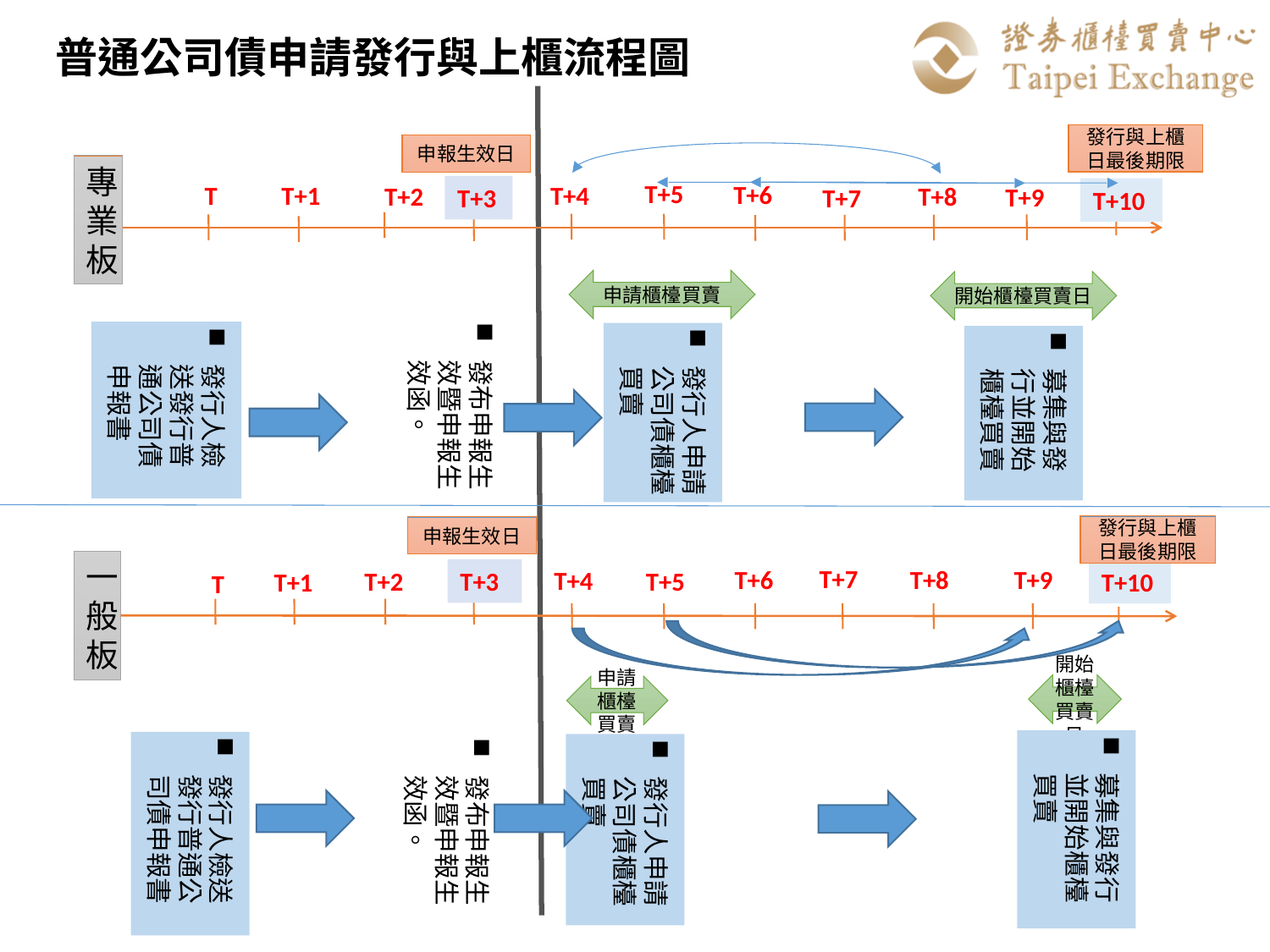

# 普通公司債申請發行與上櫃流程圖
發行與上櫃日最後期限
申報生效日
專業板
T+5
T+6
T+4
T
T+1
T+8
T+2
T+9
T+7
T+3
T+10
申請櫃檯買賣
開始櫃檯買賣日
發布申報生效暨申報生效函。
發行人檢送發行普通公司債申報書
發行人申請公司債櫃檯買賣
募集與發行並開始櫃檯買賣

發行與上櫃日最後期限
申報生效日
一般板
T+9
T+6
T+8
T+4
T+5
T+2
T+3
T+1
T+10
T

開始櫃檯買賣日
申請櫃檯買賣
募集與發行並開始櫃檯買賣
發行人檢送發行普通公司債申報書
發布申報生效暨申報生效函。
發行人申請公司債櫃檯買賣

T+7